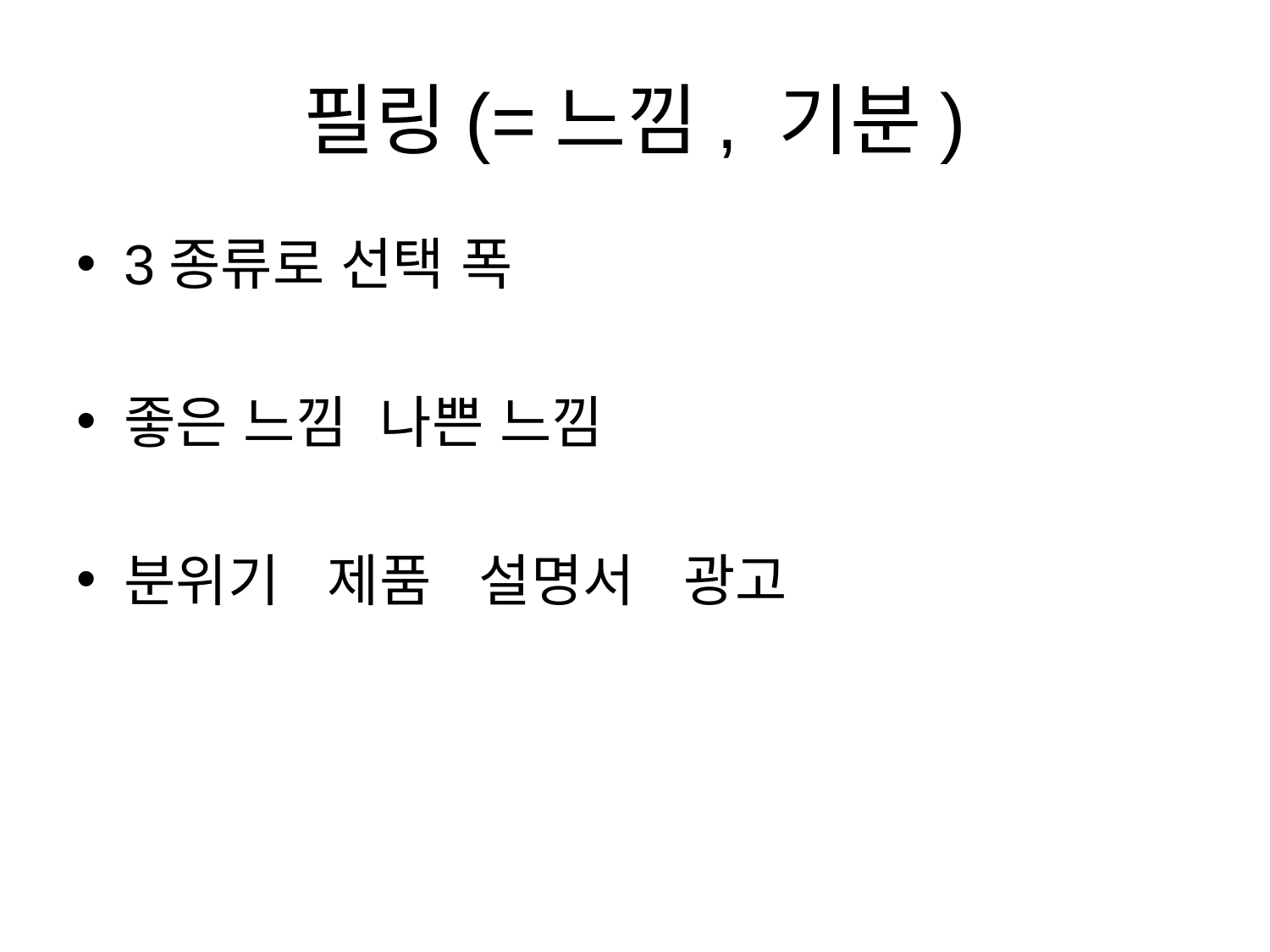

# 필링(=느낌, 기분)
3종류로 선택 폭

좋은 느낌  나쁜 느낌

분위기   제품   설명서   광고